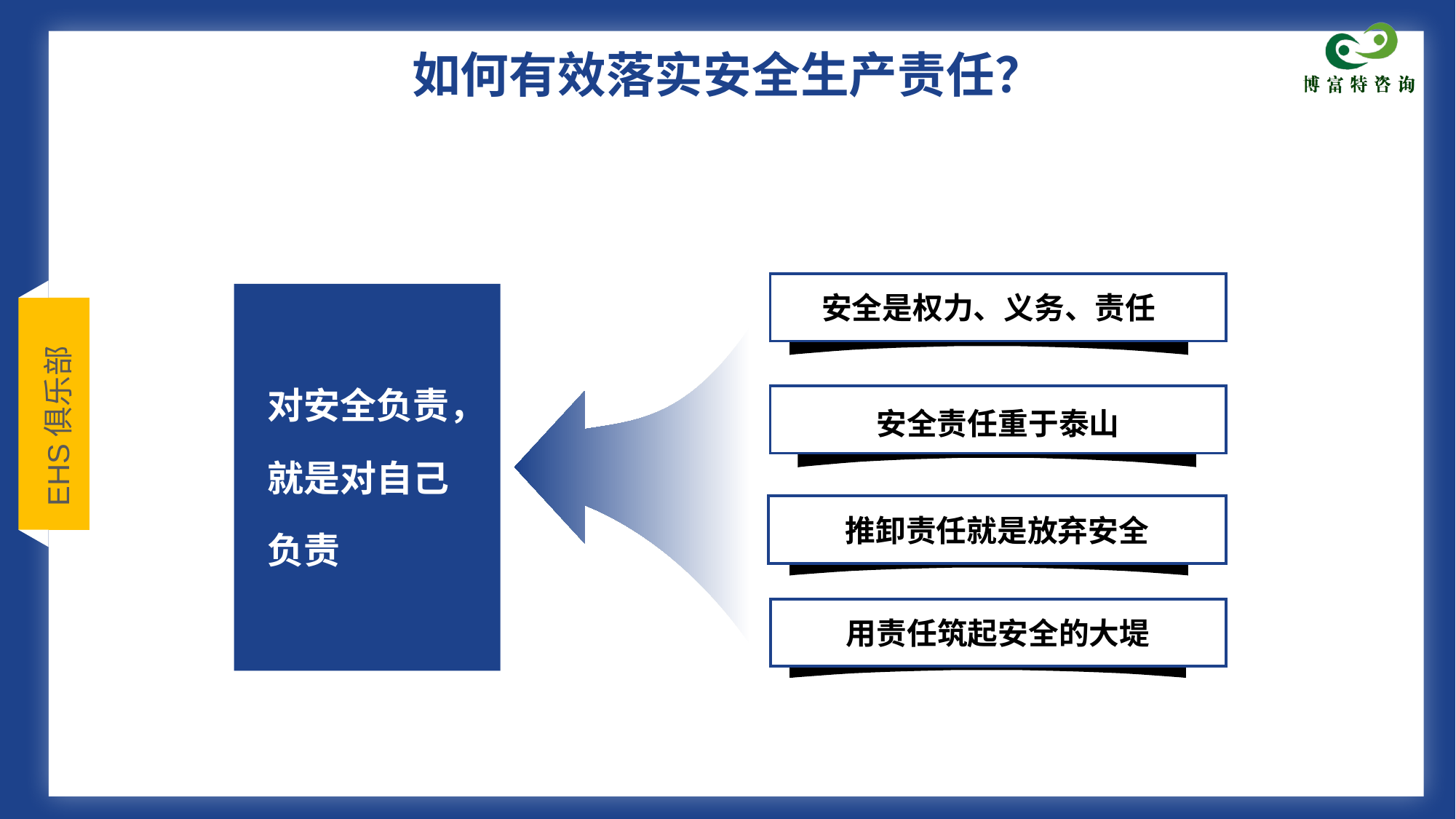

如何有效落实安全生产责任？

安全是权力、义务、责任

对安全负责，
就是对自己
负责

安全责任重于泰山

推卸责任就是放弃安全

用责任筑起安全的大堤